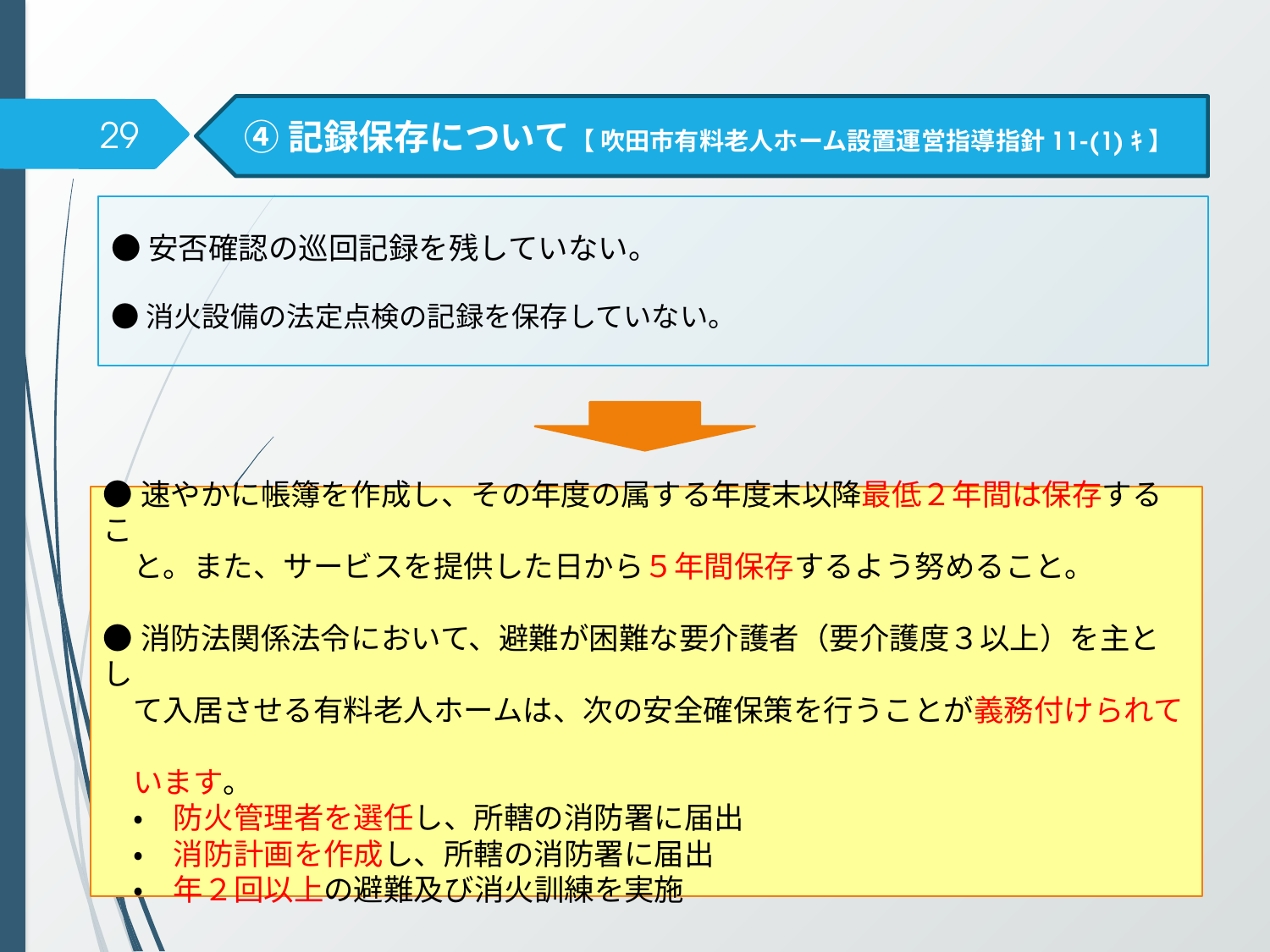

④記録保存について【 吹田市有料老人ホーム設置運営指導指針11-(1)ｷ 】
29
●安否確認の巡回記録を残していない。

●消火設備の法定点検の記録を保存していない。

●速やかに帳簿を作成し、その年度の属する年度末以降最低２年間は保存するこ
　と。また、サービスを提供した日から５年間保存するよう努めること。

●消防法関係法令において、避難が困難な要介護者（要介護度３以上）を主とし
　て入居させる有料老人ホームは、次の安全確保策を行うことが義務付けられて
　います。
　・　防火管理者を選任し、所轄の消防署に届出
　・　消防計画を作成し、所轄の消防署に届出
　・　年２回以上の避難及び消火訓練を実施